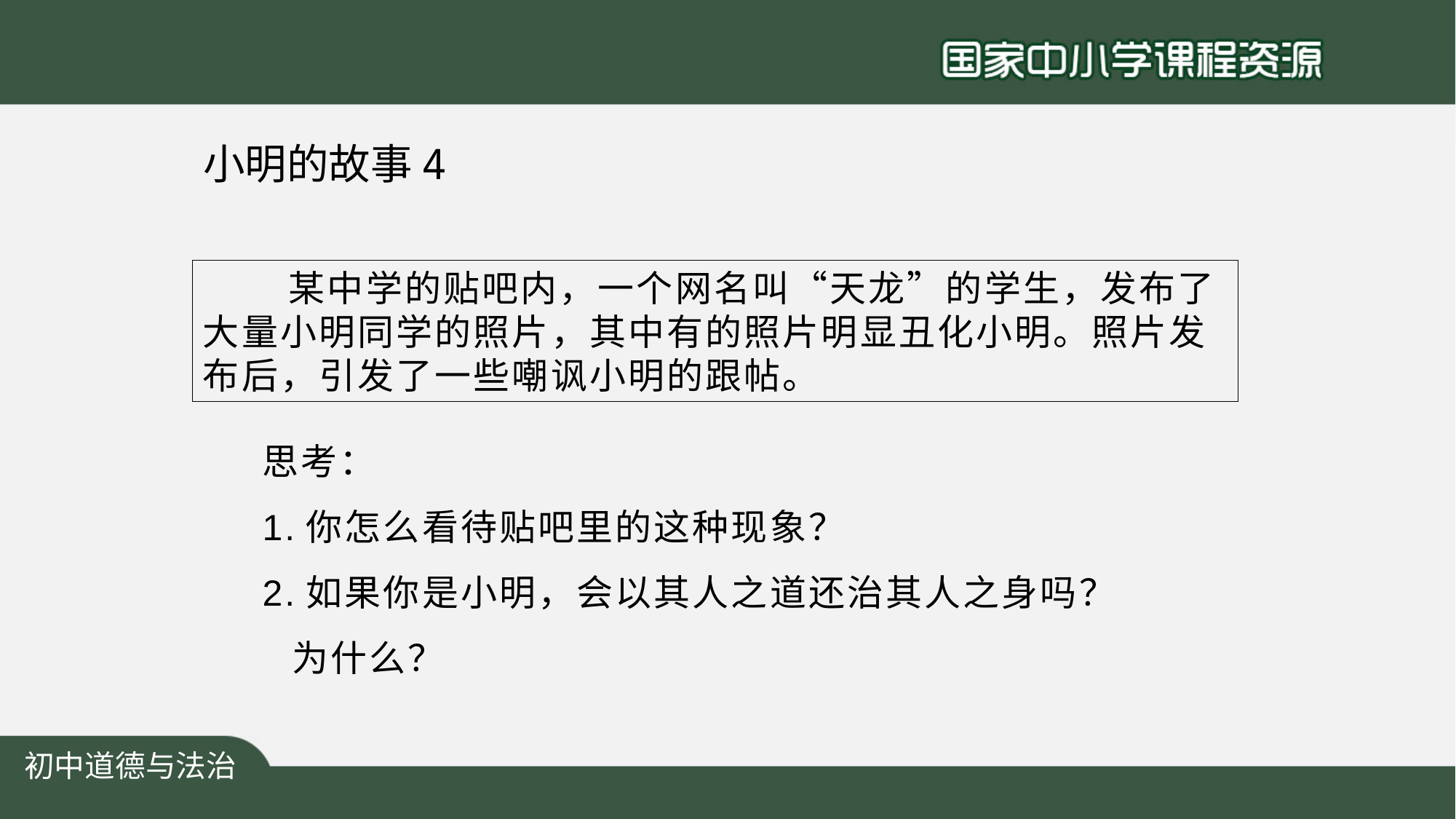

# 小明的故事4
某中学的贴吧内，一个网名叫“天龙”的学生，发布了大量小明同学的照片，其中有的照片明显丑化小明。照片发布后，引发了一些嘲讽小明的跟帖。
思考：
1.你怎么看待贴吧里的这种现象？
2.如果你是小明，会以其人之道还治其人之身吗？
  为什么？